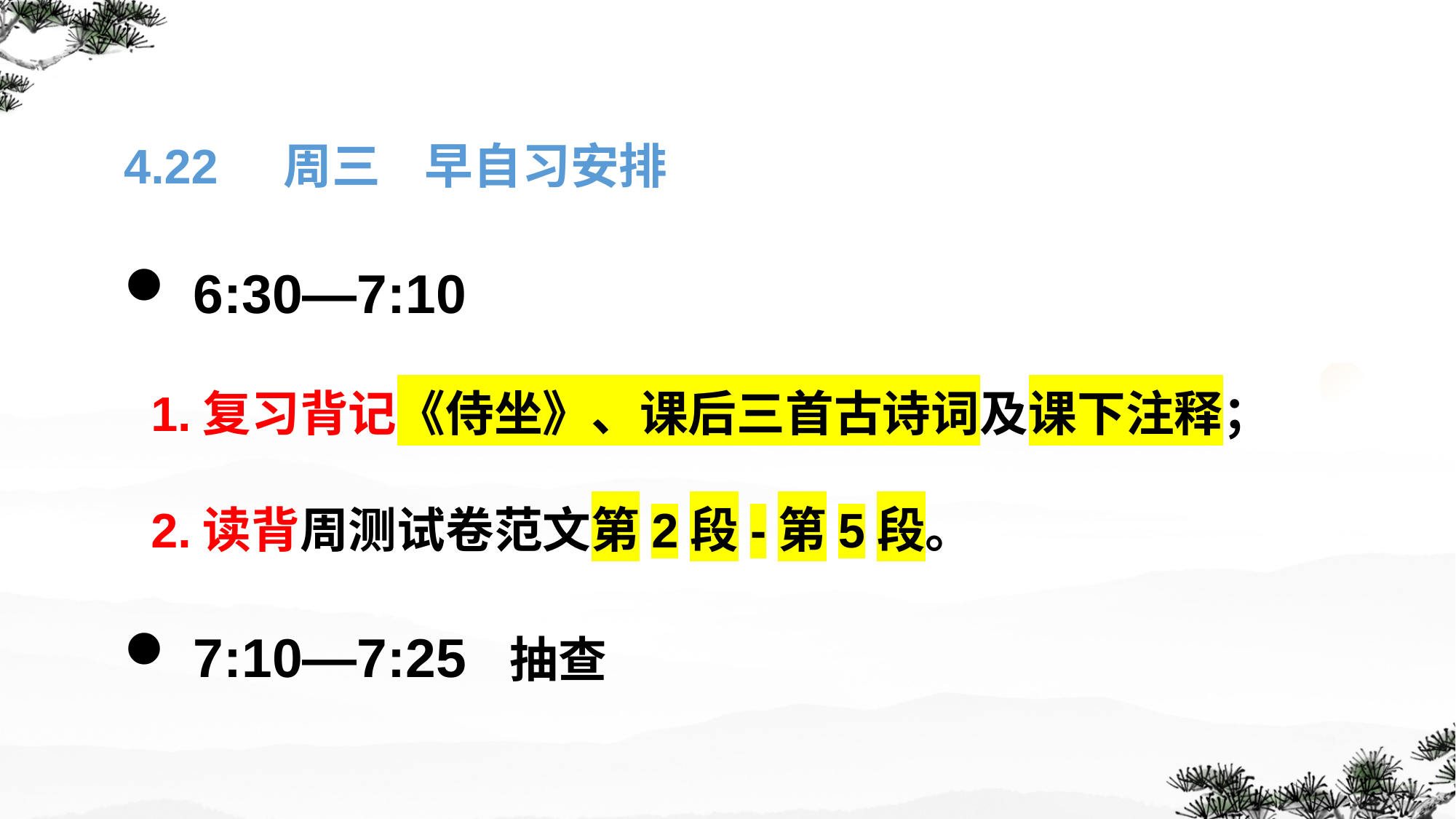

4.22    周三    早自习安排
 6:30—7:10
  1.复习背记《侍坐》、课后三首古诗词及课下注释；
  2.读背周测试卷范文第2段-第5段。
 7:10—7:25  抽查